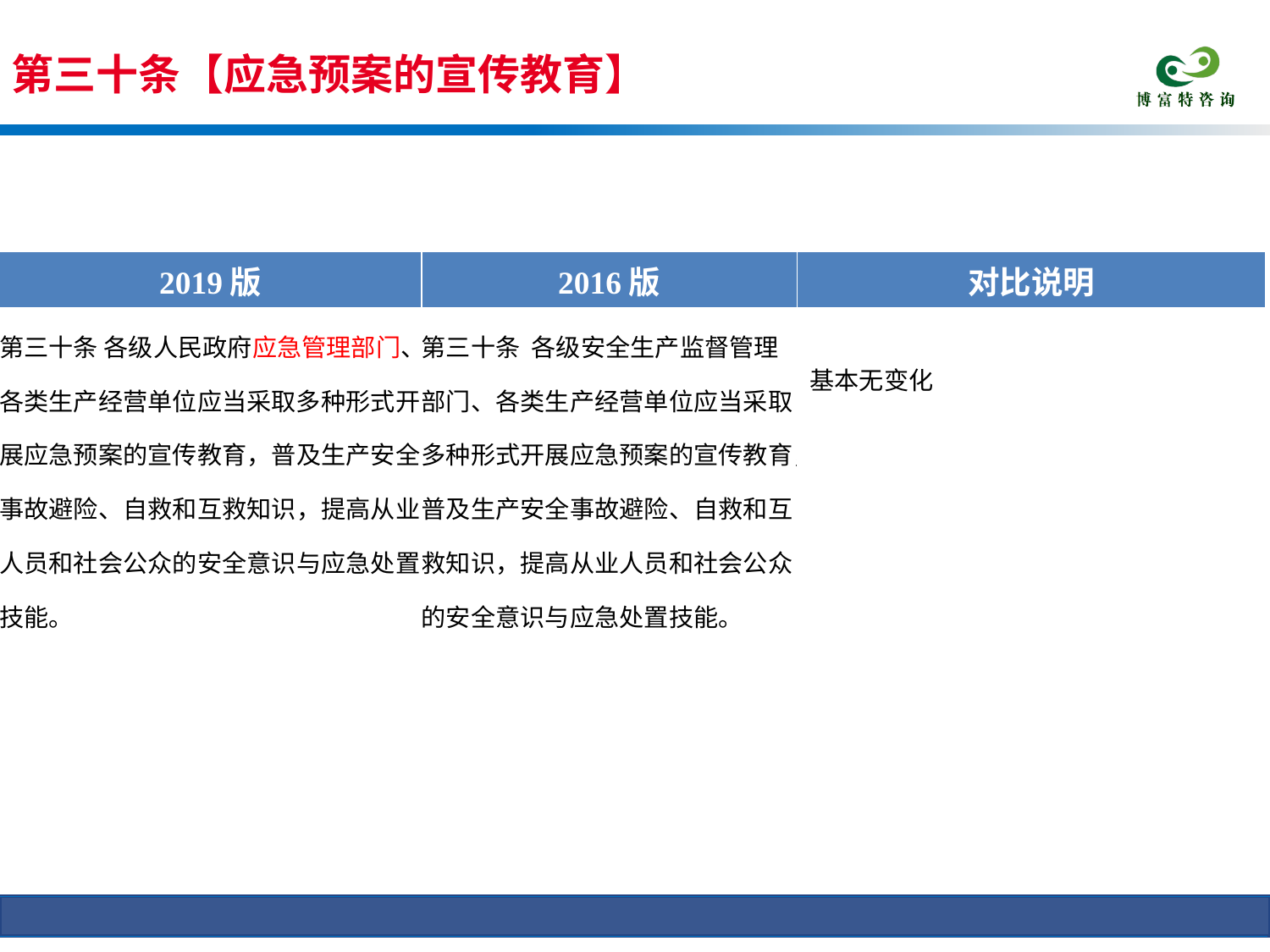

第三十条【应急预案的宣传教育】
条文对比
| 2019版 | 2016版 | 对比说明 |
| --- | --- | --- |
| 第三十条 各级人民政府应急管理部门、各类生产经营单位应当采取多种形式开展应急预案的宣传教育，普及生产安全事故避险、自救和互救知识，提高从业人员和社会公众的安全意识与应急处置技能。 | 第三十条 各级安全生产监督管理部门、各类生产经营单位应当采取多种形式开展应急预案的宣传教育，普及生产安全事故避险、自救和互救知识，提高从业人员和社会公众的安全意识与应急处置技能。 | 基本无变化 |